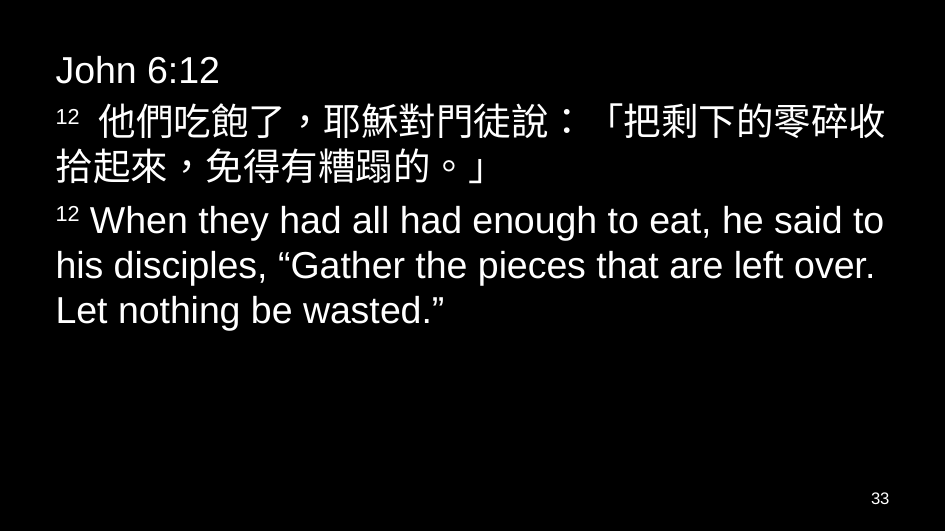

John 6:12
12 他們吃飽了，耶穌對門徒說：「把剩下的零碎收拾起來，免得有糟蹋的。」
12 When they had all had enough to eat, he said to his disciples, “Gather the pieces that are left over. Let nothing be wasted.”

33